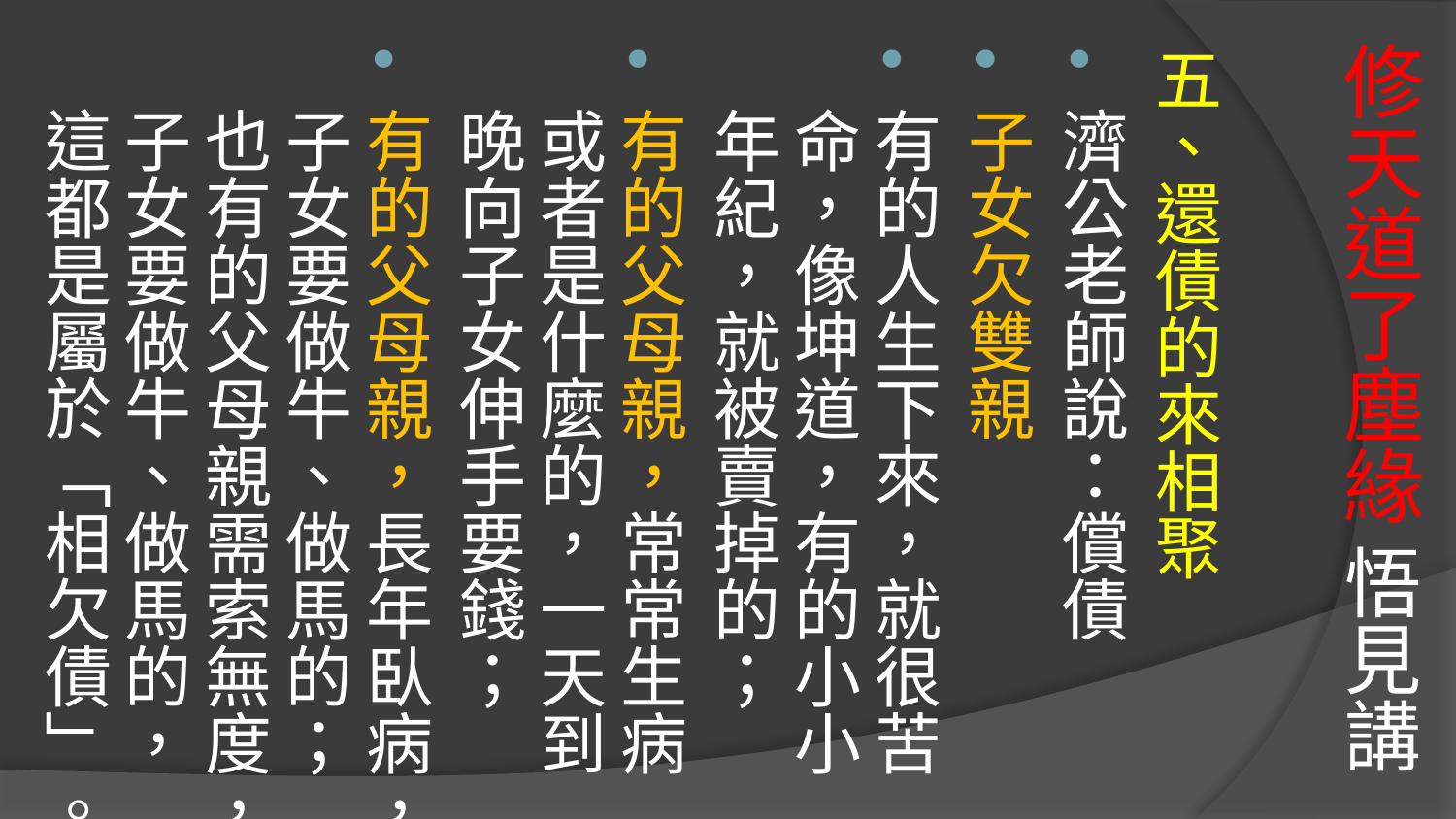

# 修天道了塵緣 悟見講
五、還債的來相聚
濟公老師說：償債
子女欠雙親
有的人生下來，就很苦命，像坤道，有的小小年紀，就被賣掉的；
有的父母親，常常生病或者是什麼的，一天到晚向子女伸手要錢；
有的父母親，長年臥病，子女要做牛、做馬的；也有的父母親需索無度，子女要做牛、做馬的，這都是屬於「相欠債」。